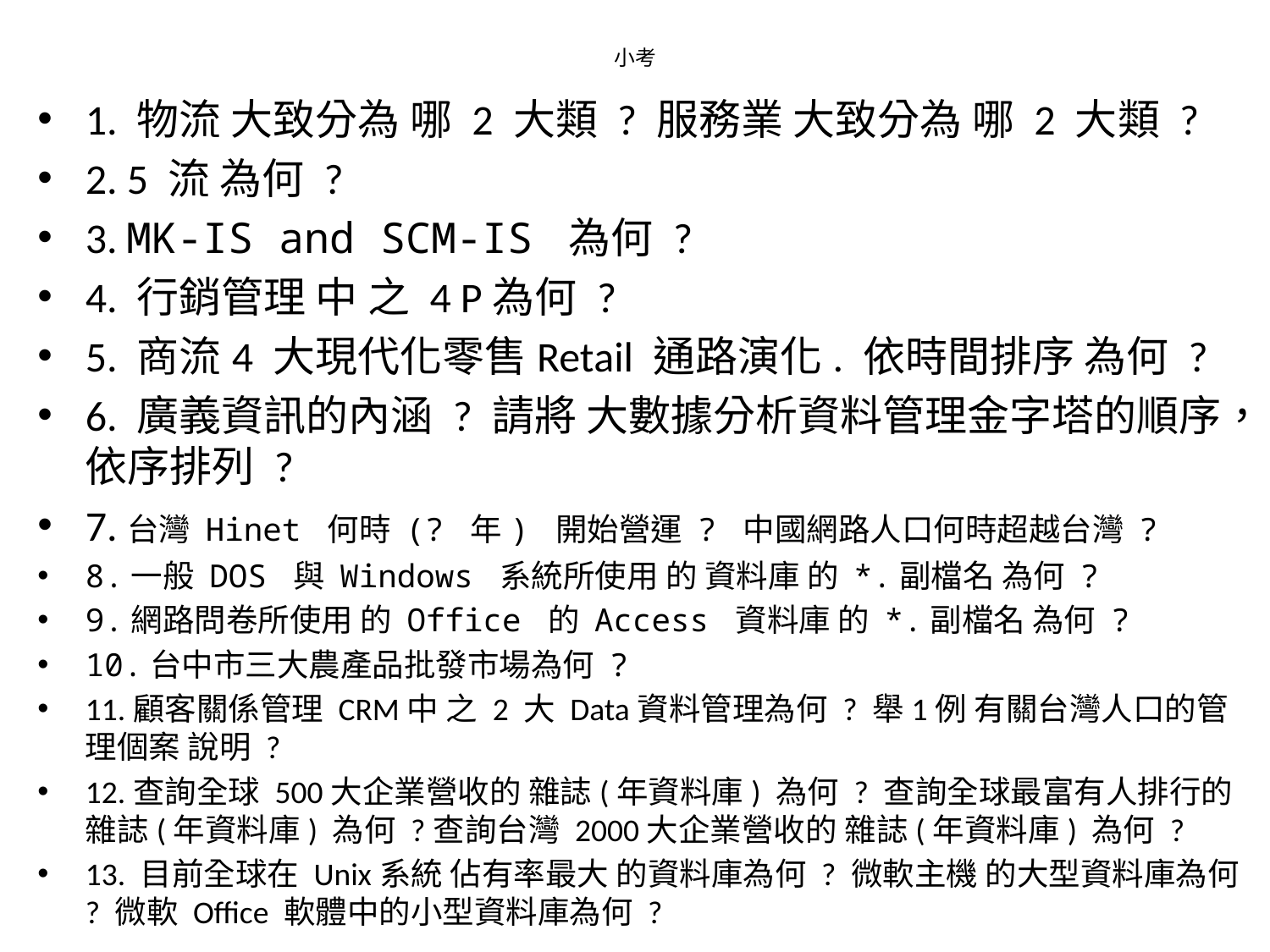

# 小考
1. 物流 大致分為 哪 2 大類 ? 服務業 大致分為 哪 2 大類 ?
2. 5 流 為何 ?
3. MK-IS and SCM-IS 為何 ?
4. 行銷管理 中 之 4 P為何 ?
5. 商流4 大現代化零售Retail 通路演化. 依時間排序 為何 ?
6. 廣義資訊的內涵 ? 請將 大數據分析資料管理金字塔的順序，依序排列 ?
7.台灣 Hinet 何時 (? 年) 開始營運 ? 中國網路人口何時超越台灣 ?
8.一般 DOS 與 Windows 系統所使用 的 資料庫 的 *.副檔名 為何 ?
9.網路問卷所使用 的 Office 的 Access 資料庫 的 *.副檔名 為何 ?
10.台中市三大農產品批發市場為何 ?
11.顧客關係管理 CRM中 之 2 大 Data資料管理為何 ? 舉1例 有關台灣人口的管理個案 說明 ?
12.查詢全球 500大企業營收的 雜誌(年資料庫) 為何 ? 查詢全球最富有人排行的 雜誌(年資料庫) 為何 ?查詢台灣 2000大企業營收的 雜誌(年資料庫) 為何 ?
13. 目前全球在 Unix系統 佔有率最大 的資料庫為何 ? 微軟主機 的大型資料庫為何 ? 微軟 Office 軟體中的小型資料庫為何 ?